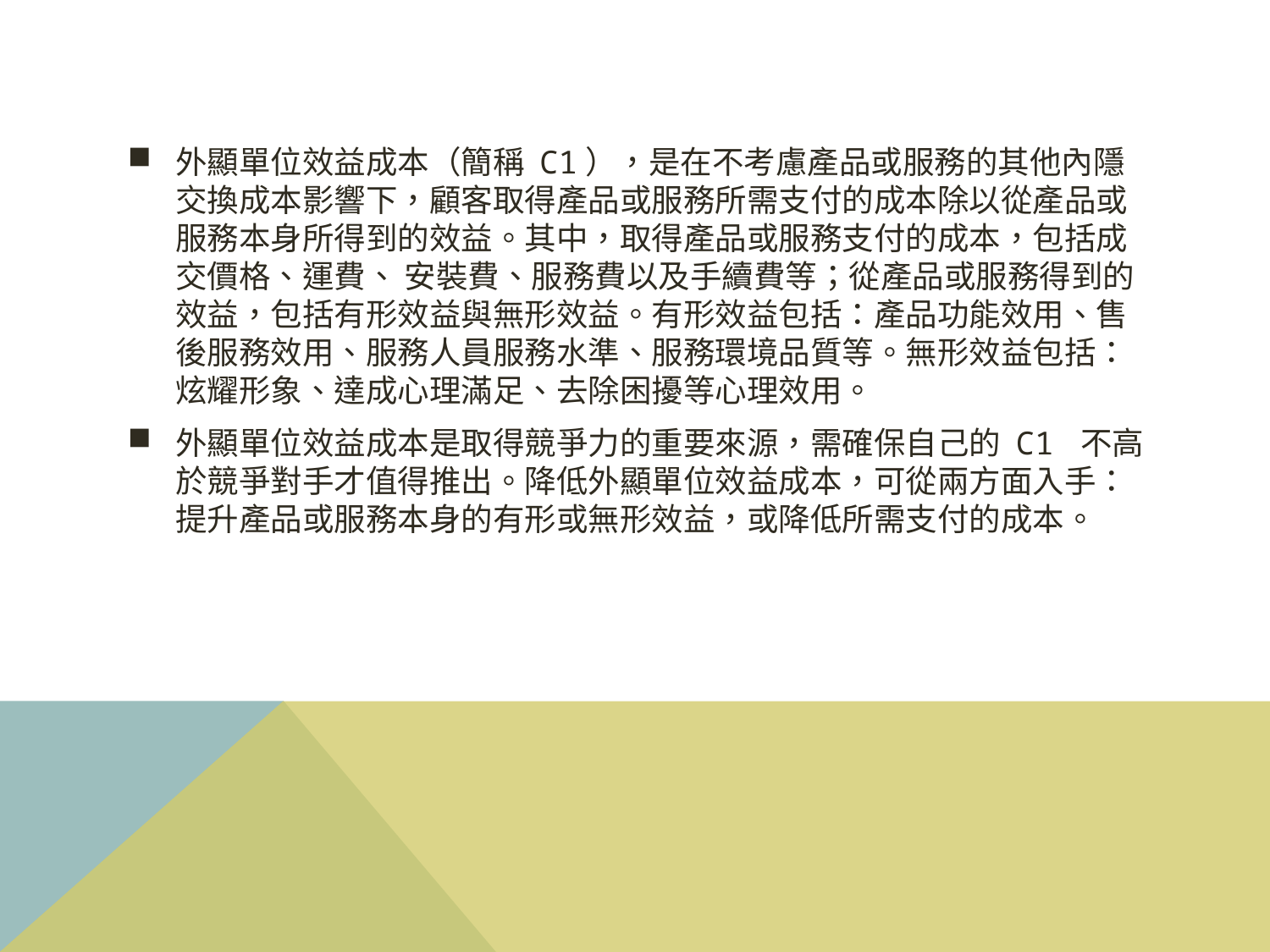

外顯單位效益成本（簡稱 C1），是在不考慮產品或服務的其他內隱交換成本影響下，顧客取得產品或服務所需支付的成本除以從產品或服務本身所得到的效益。其中，取得產品或服務支付的成本，包括成交價格、運費、 安裝費、服務費以及手續費等；從產品或服務得到的效益，包括有形效益與無形效益。有形效益包括：產品功能效用、售後服務效用、服務人員服務水準、服務環境品質等。無形效益包括：炫耀形象、達成心理滿足、去除困擾等心理效用。
外顯單位效益成本是取得競爭力的重要來源，需確保自己的 C1 不高於競爭對手才值得推出。降低外顯單位效益成本，可從兩方面入手：提升產品或服務本身的有形或無形效益，或降低所需支付的成本。